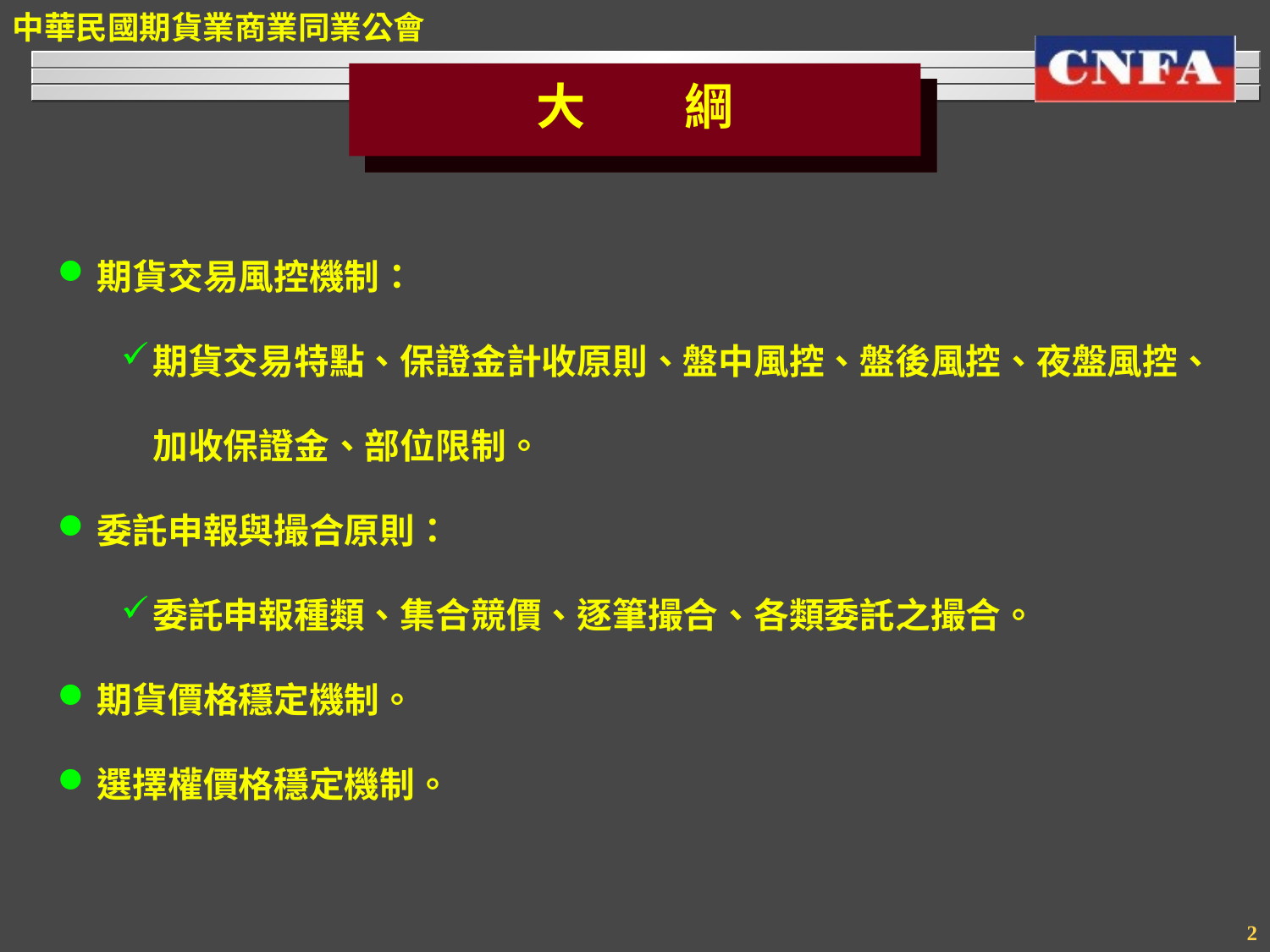

大　　綱
期貨交易風控機制：
期貨交易特點、保證金計收原則、盤中風控、盤後風控、夜盤風控、加收保證金、部位限制。
委託申報與撮合原則：
委託申報種類、集合競價、逐筆撮合、各類委託之撮合。
期貨價格穩定機制。
選擇權價格穩定機制。